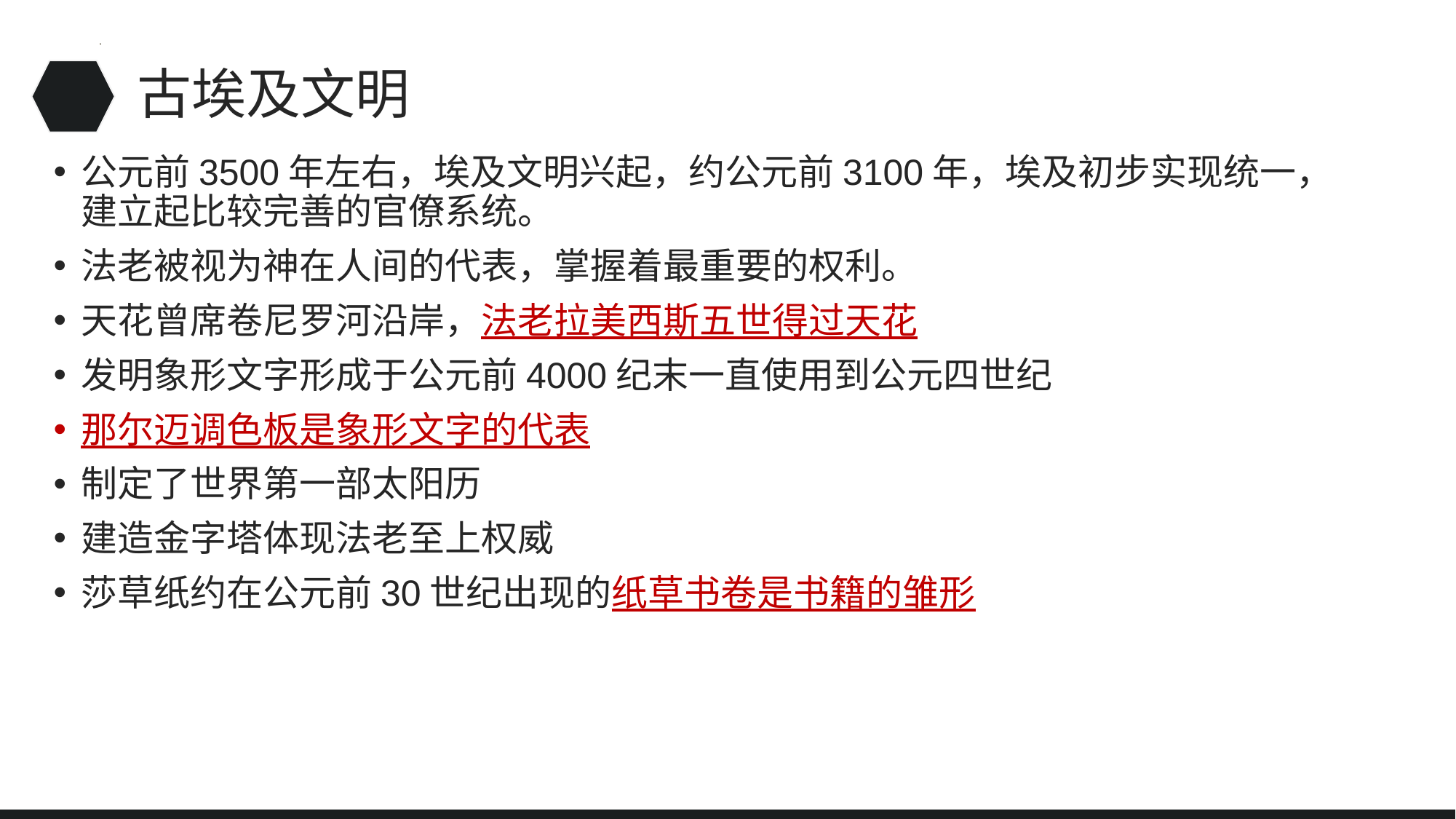

# 古埃及文明
公元前3500年左右，埃及文明兴起，约公元前3100年，埃及初步实现统一，建立起比较完善的官僚系统。
法老被视为神在人间的代表，掌握着最重要的权利。
天花曾席卷尼罗河沿岸，法老拉美西斯五世得过天花
发明象形文字形成于公元前4000纪末一直使用到公元四世纪
那尔迈调色板是象形文字的代表
制定了世界第一部太阳历
建造金字塔体现法老至上权威
莎草纸约在公元前30世纪出现的纸草书卷是书籍的雏形